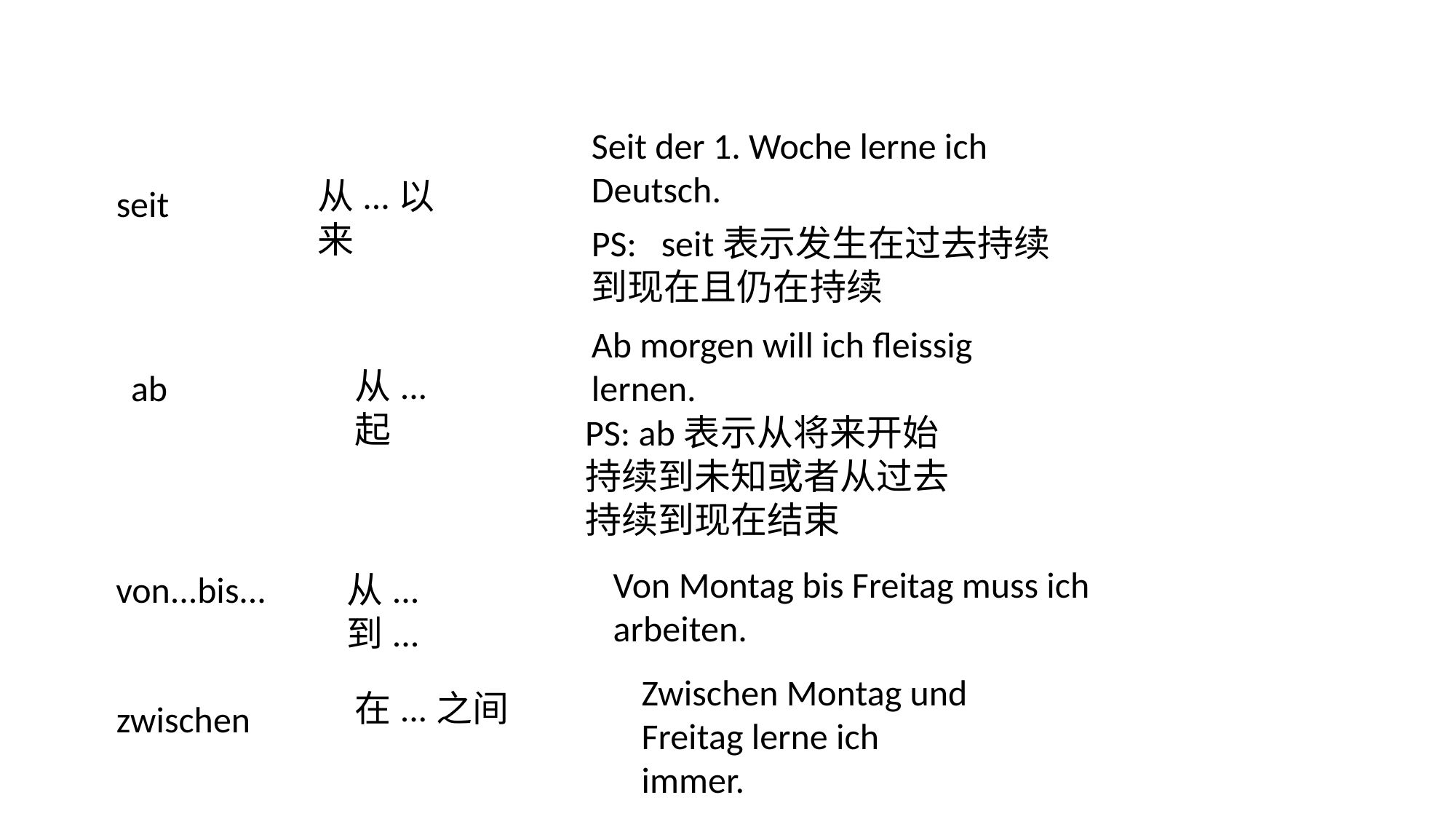

Seit der 1. Woche lerne ich Deutsch.
从...以来
seit
PS:   seit表示发生在过去持续到现在且仍在持续
Ab morgen will ich fleissig lernen.
从...起
ab
PS: ab表示从将来开始持续到未知或者从过去持续到现在结束
Von Montag bis Freitag muss ich arbeiten.
von...bis...
从...到...
Zwischen Montag und Freitag lerne ich immer.
在...之间
zwischen